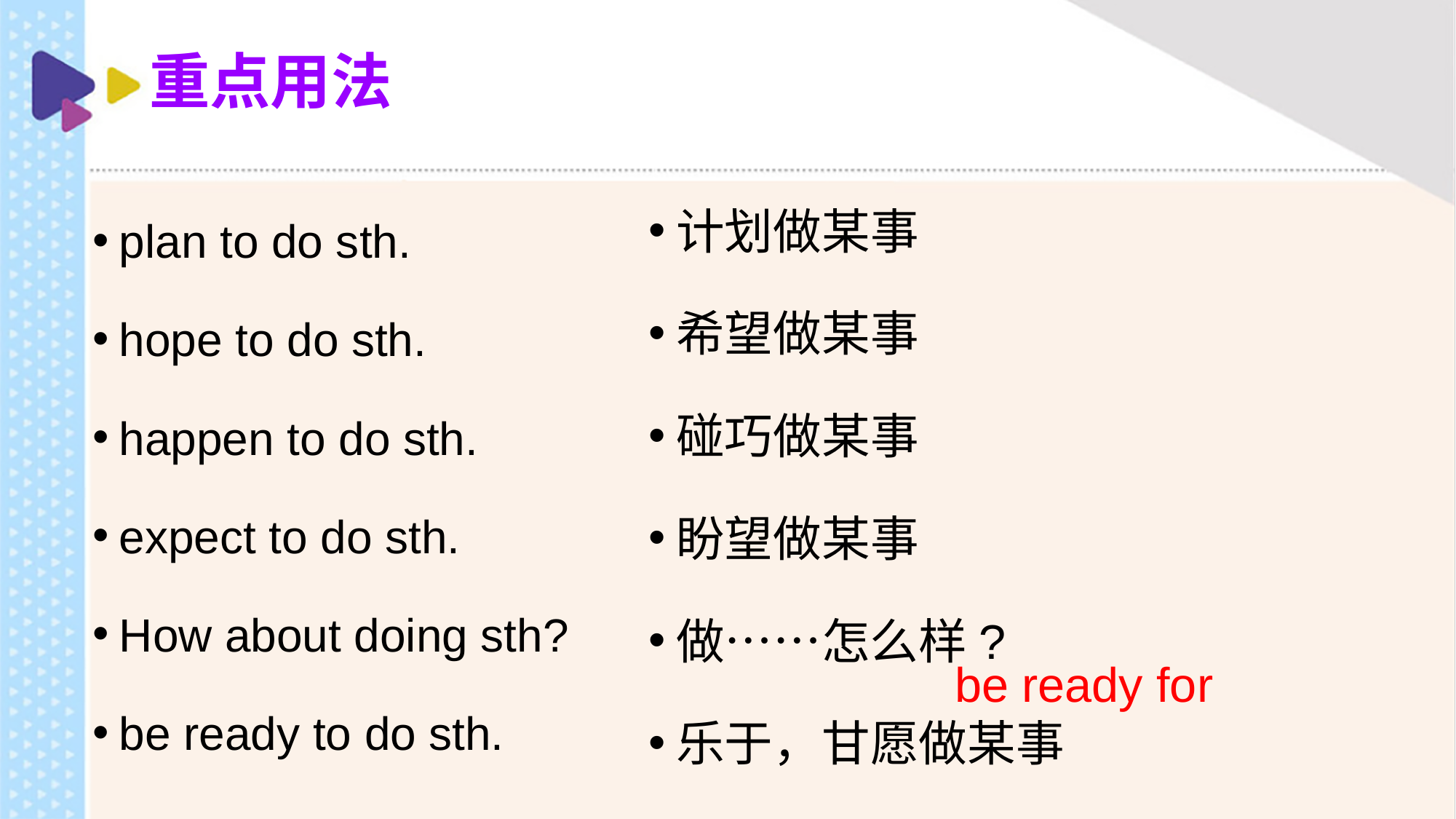

# 重点用法
计划做某事
希望做某事
碰巧做某事
盼望做某事
做……怎么样?
乐于，甘愿做某事
plan to do sth.
hope to do sth.
happen to do sth.
expect to do sth.
How about doing sth?
be ready to do sth.
be ready for